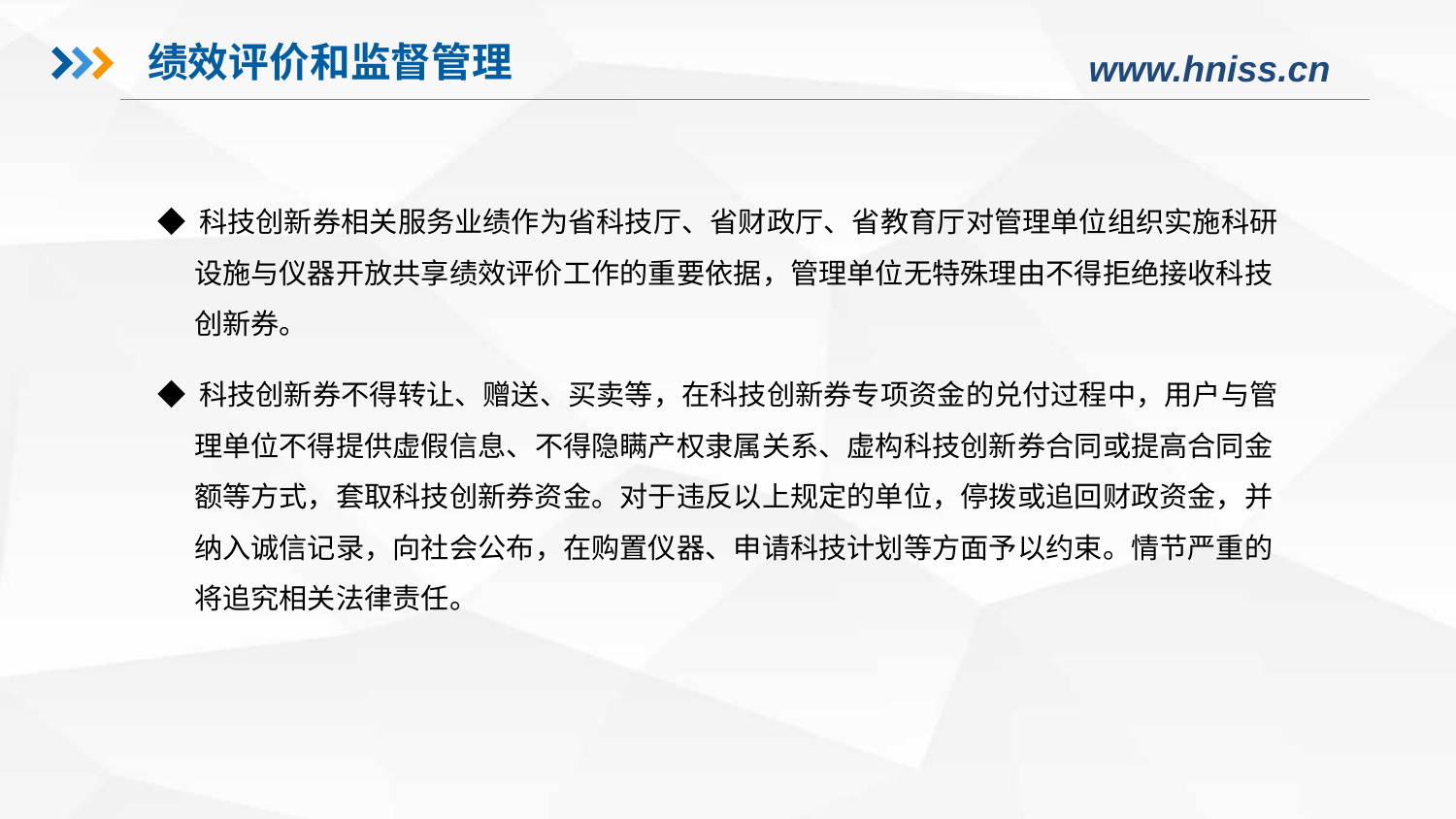

# 绩效评价和监督管理

◆ 科技创新券相关服务业绩作为省科技厅、省财政厅、省教育厅对管理单位组织实施科研设施与仪器开放共享绩效评价工作的重要依据，管理单位无特殊理由不得拒绝接收科技创新券。
◆ 科技创新券不得转让、赠送、买卖等，在科技创新券专项资金的兑付过程中，用户与管理单位不得提供虚假信息、不得隐瞒产权隶属关系、虚构科技创新券合同或提高合同金额等方式，套取科技创新券资金。对于违反以上规定的单位，停拨或追回财政资金，并纳入诚信记录，向社会公布，在购置仪器、申请科技计划等方面予以约束。情节严重的将追究相关法律责任。